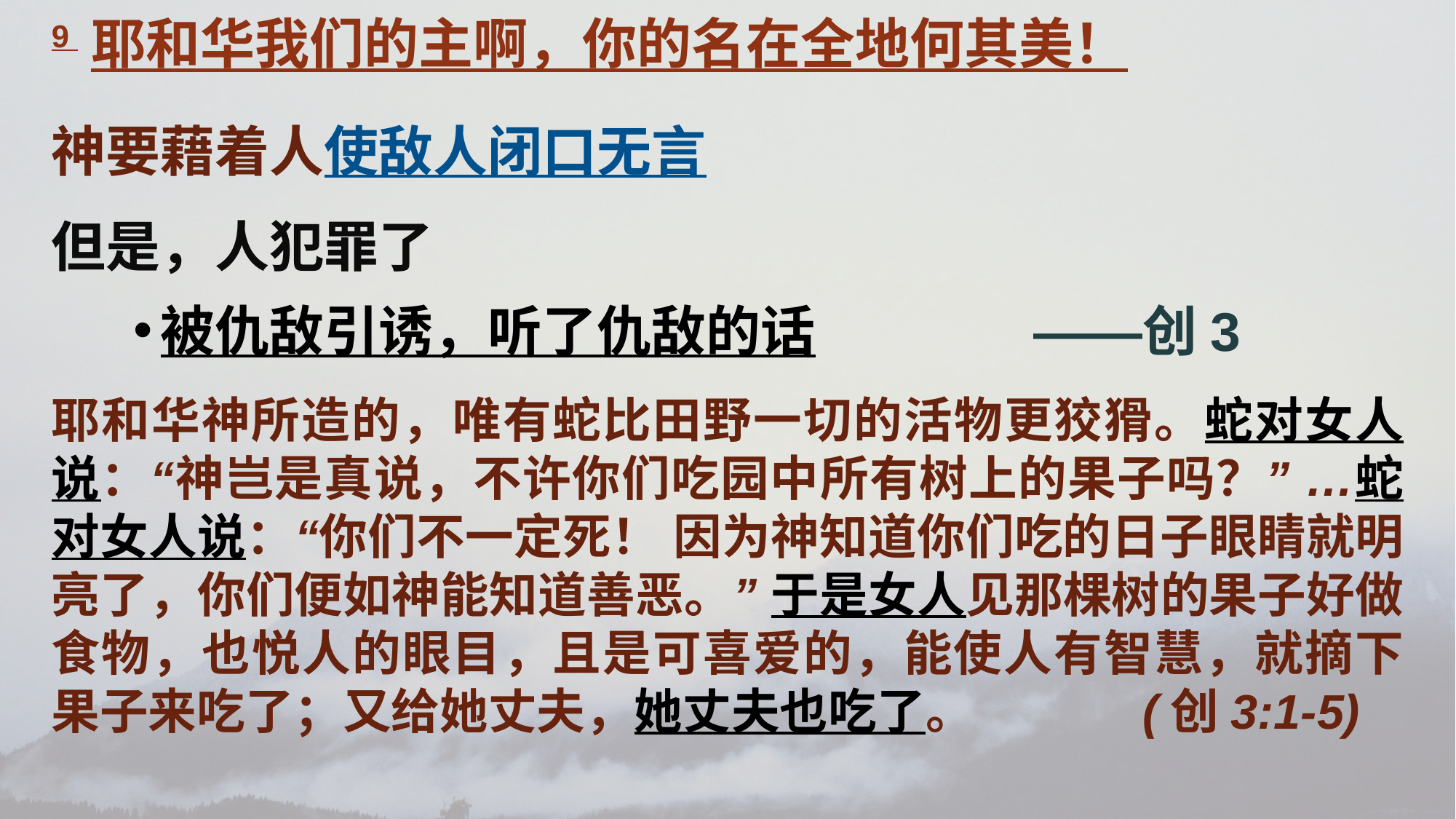

9 耶和华我们的主啊，你的名在全地何其美！
神要藉着人使敌人闭口无言
但是，人犯罪了
被仇敌引诱，听了仇敌的话		——创3
耶和华神所造的，唯有蛇比田野一切的活物更狡猾。蛇对女人说：“神岂是真说，不许你们吃园中所有树上的果子吗？” …蛇对女人说：“你们不一定死！ 因为神知道你们吃的日子眼睛就明亮了，你们便如神能知道善恶。” 于是女人见那棵树的果子好做食物，也悦人的眼目，且是可喜爱的，能使人有智慧，就摘下果子来吃了；又给她丈夫，她丈夫也吃了。		(创3:1-5)